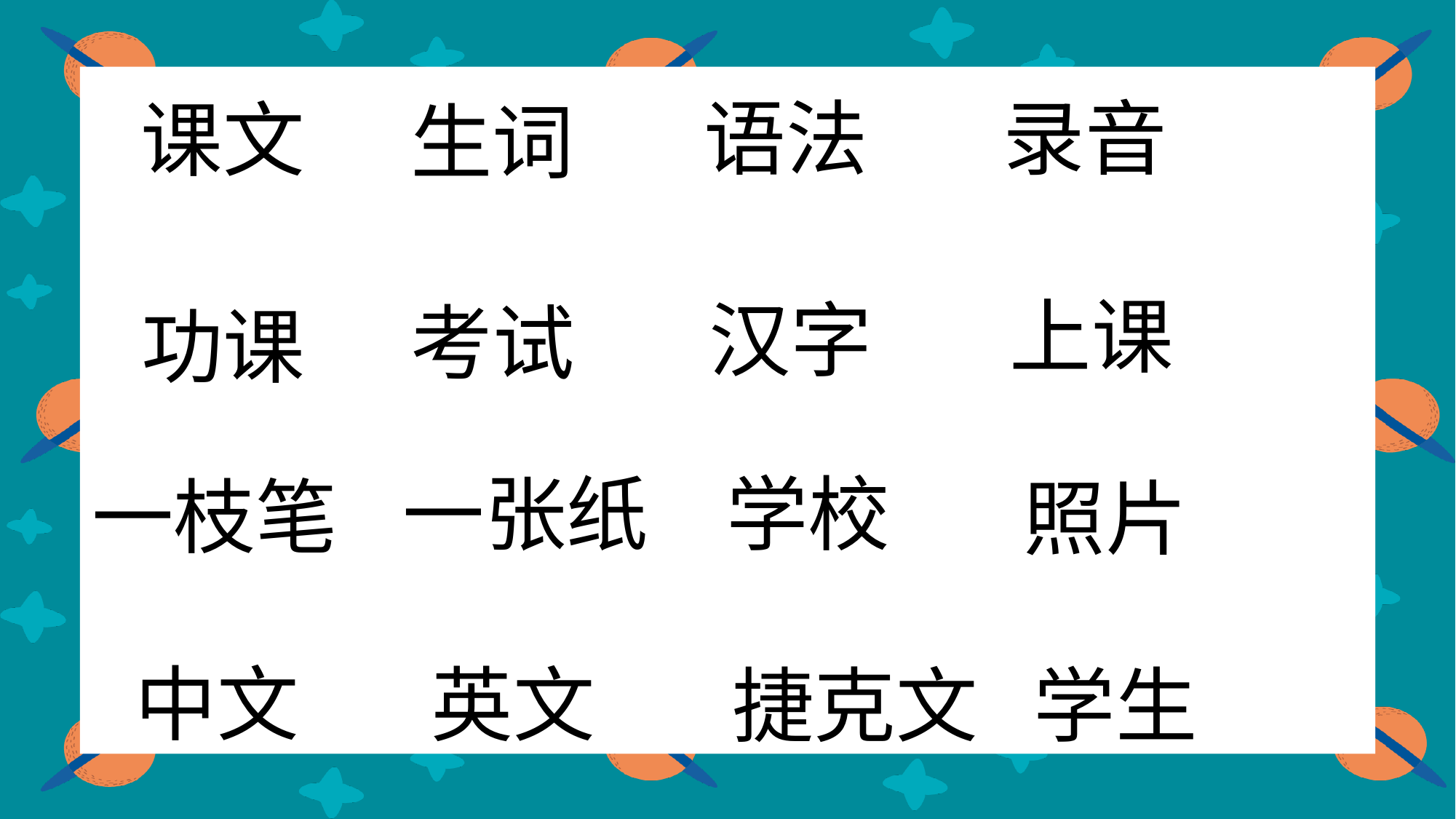

语法
录音
课文
生词
上课
汉字
考试
功课
学校
一张纸
一枝笔
照片
中文
英文
捷克文
学生